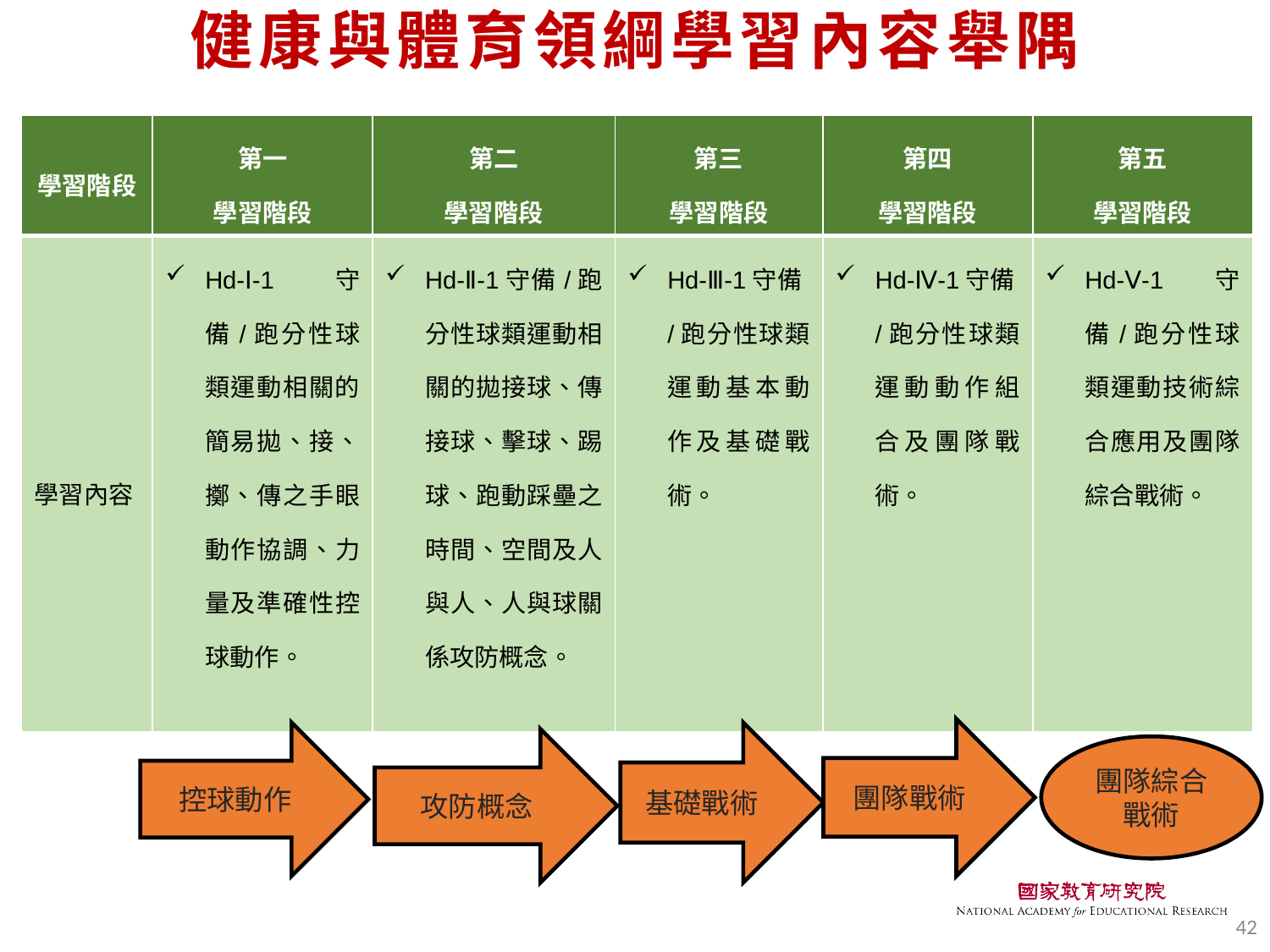

健康與體育領綱學習內容舉隅
33
| 學習階段 | 第一 學習階段 | 第二 學習階段 | 第三 學習階段 | 第四 學習階段 | 第五 學習階段 |
| --- | --- | --- | --- | --- | --- |
| 學習內容 | Hd-Ⅰ-1守備/跑分性球類運動相關的簡易拋、接、擲、傳之手眼動作協調、力量及準確性控球動作。 | Hd-Ⅱ-1守備/跑分性球類運動相關的拋接球、傳接球、擊球、踢球、跑動踩壘之時間、空間及人與人、人與球關係攻防概念。 | Hd-Ⅲ-1守備/跑分性球類運動基本動作及基礎戰術。 | Hd-Ⅳ-1守備/跑分性球類運動動作組合及團隊戰術。 | Hd-Ⅴ-1守備/跑分性球類運動技術綜合應用及團隊綜合戰術。 |
團隊戰術
控球動作
基礎戰術
攻防概念
團隊綜合戰術
42